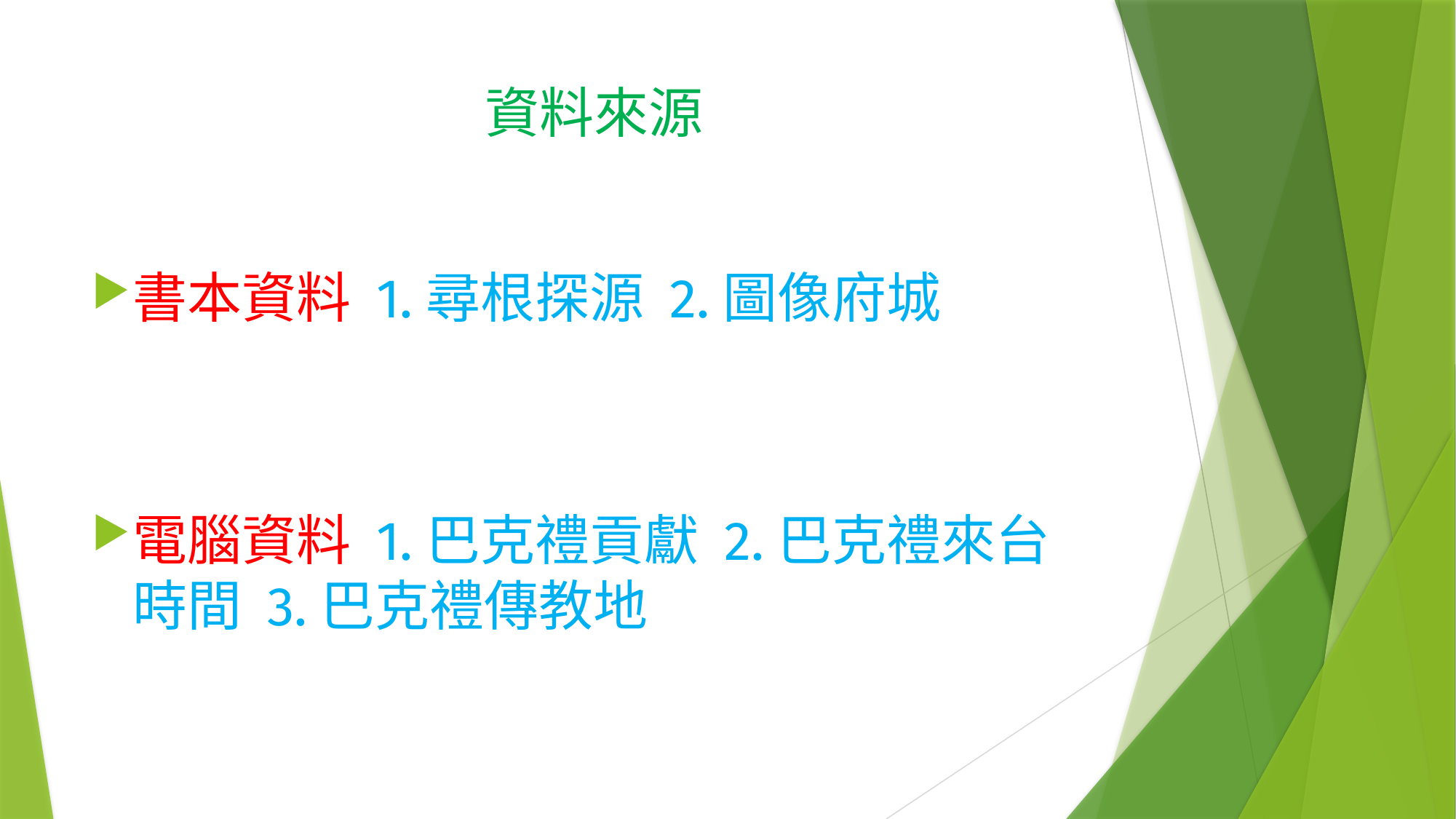

# 資料來源
書本資料 1.尋根探源 2.圖像府城

電腦資料 1.巴克禮貢獻 2.巴克禮來台時間 3.巴克禮傳教地